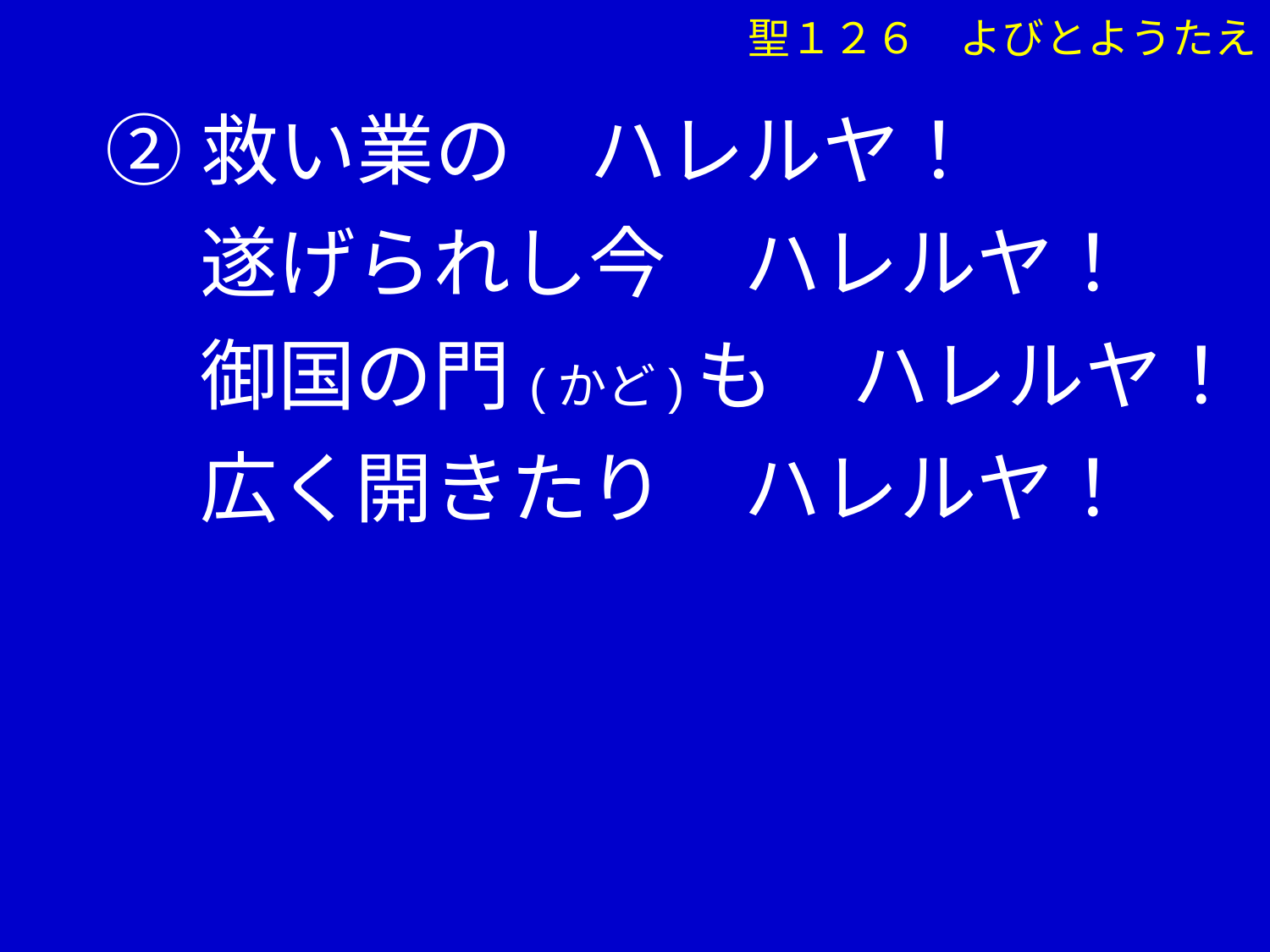

②救い業の　ハレルヤ！
　 遂げられし今　ハレルヤ！
　 御国の門(かど)も　ハレルヤ！
　 広く開きたり　ハレルヤ！
聖１２６　よびとようたえ